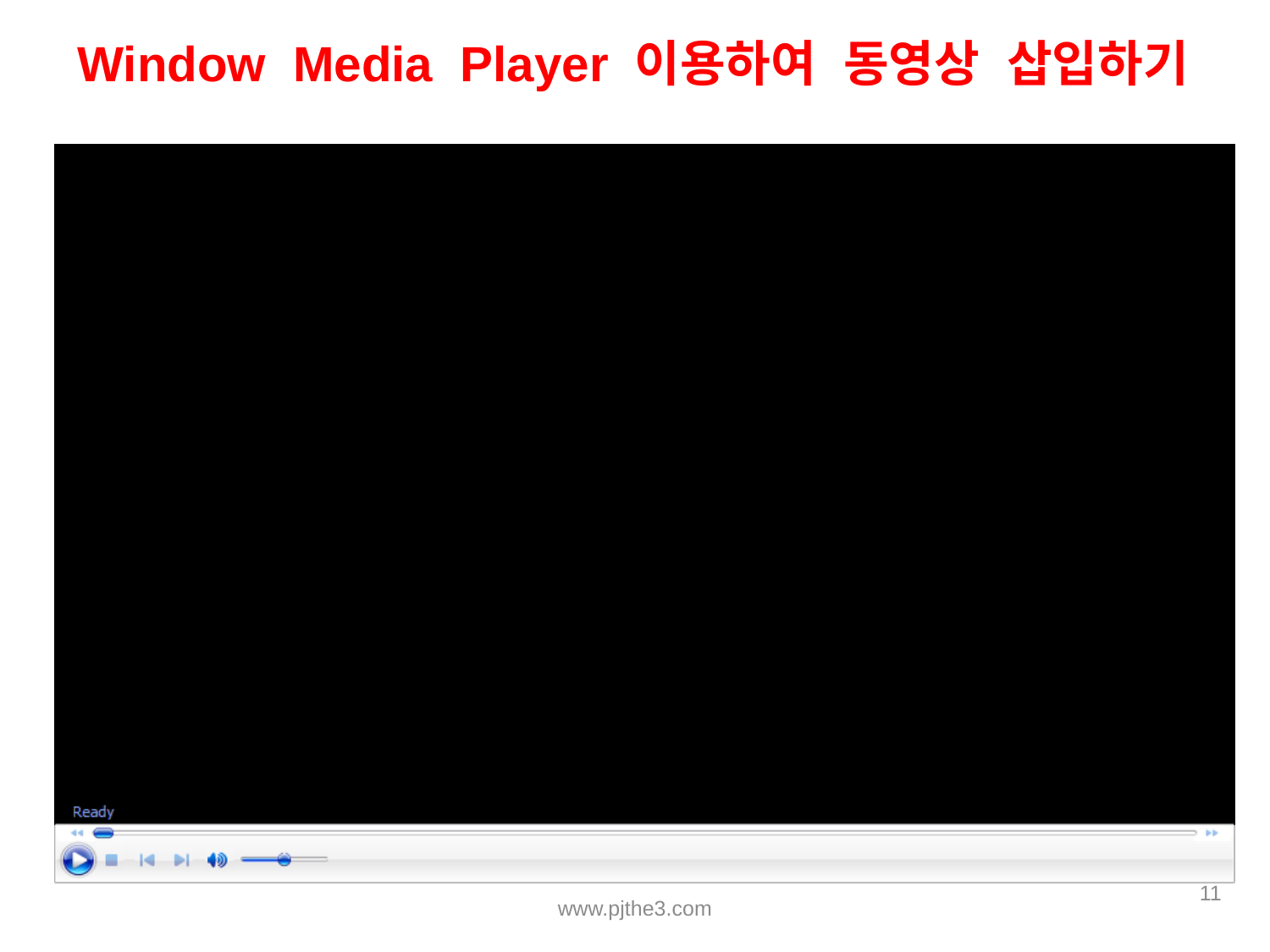

Window  Media  Player 이용하여  동영상  삽입하기
11
www.pjthe3.com